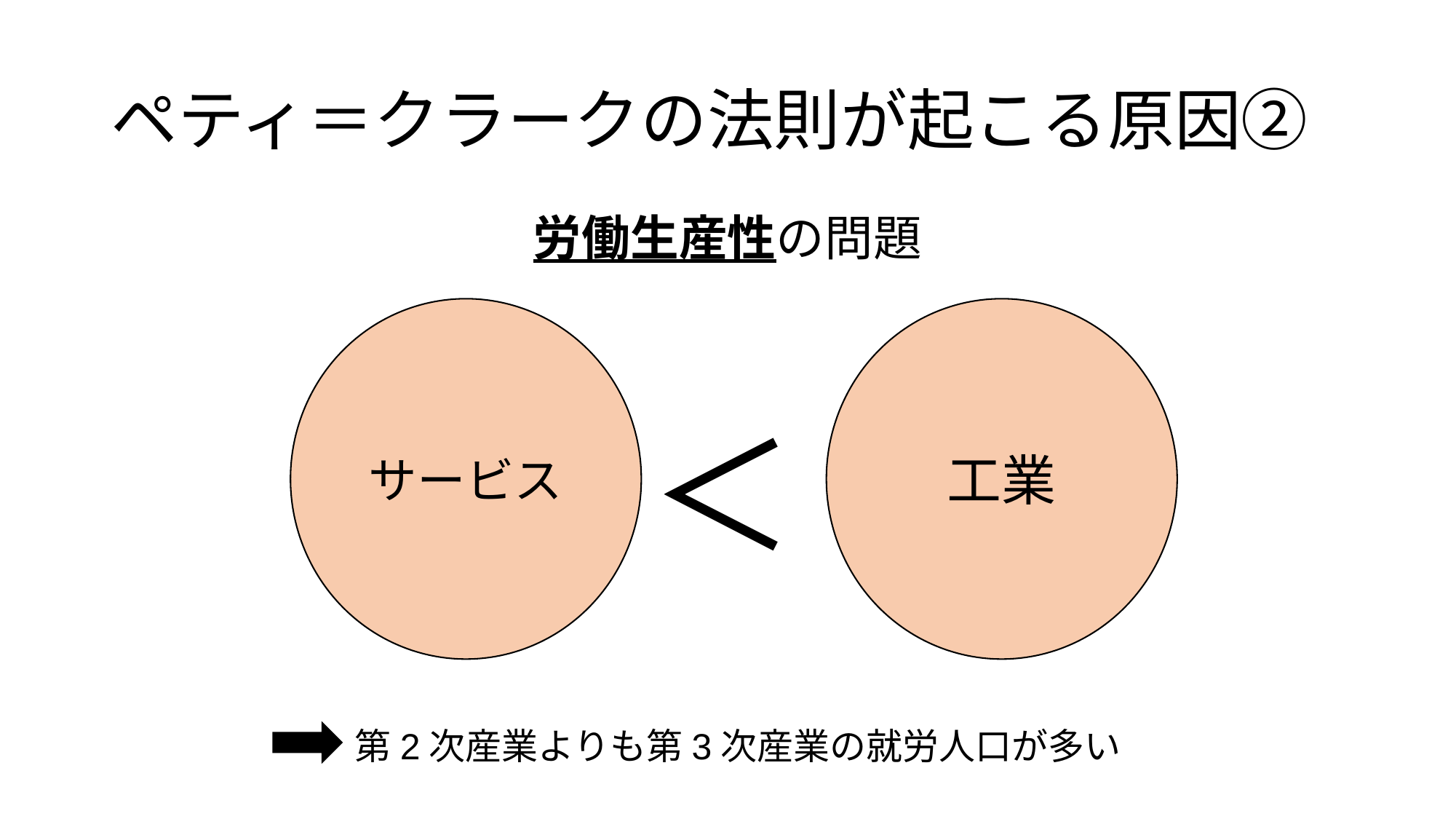

# ペティ＝クラークの法則が起こる原因②
労働生産性の問題
サービス
工業
＜
第2次産業よりも第3次産業の就労人口が多い